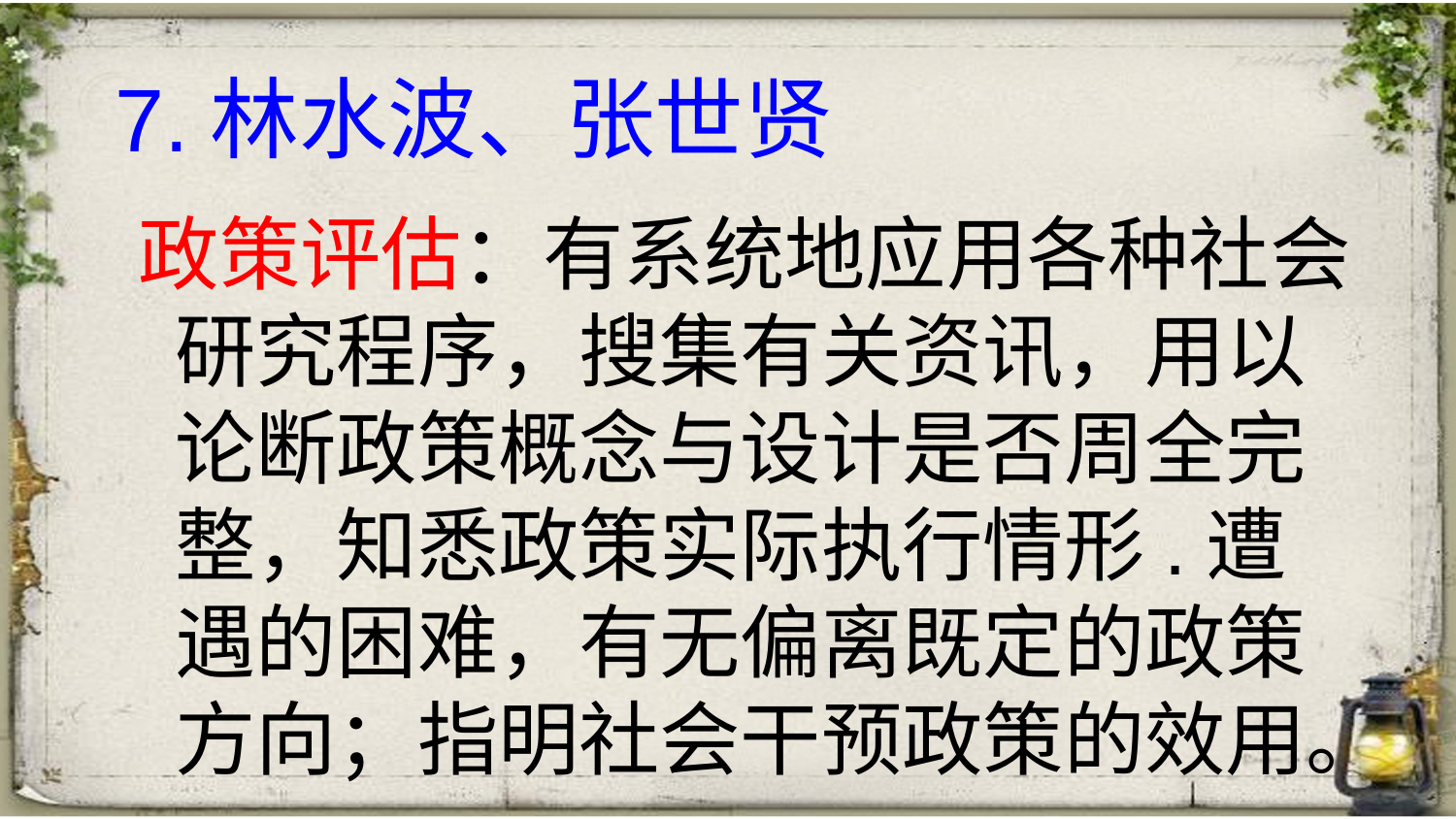

# 7.林水波、张世贤
政策评估：有系统地应用各种社会研究程序，搜集有关资讯，用以论断政策概念与设计是否周全完整，知悉政策实际执行情形.遭遇的困难，有无偏离既定的政策方向；指明社会干预政策的效用。